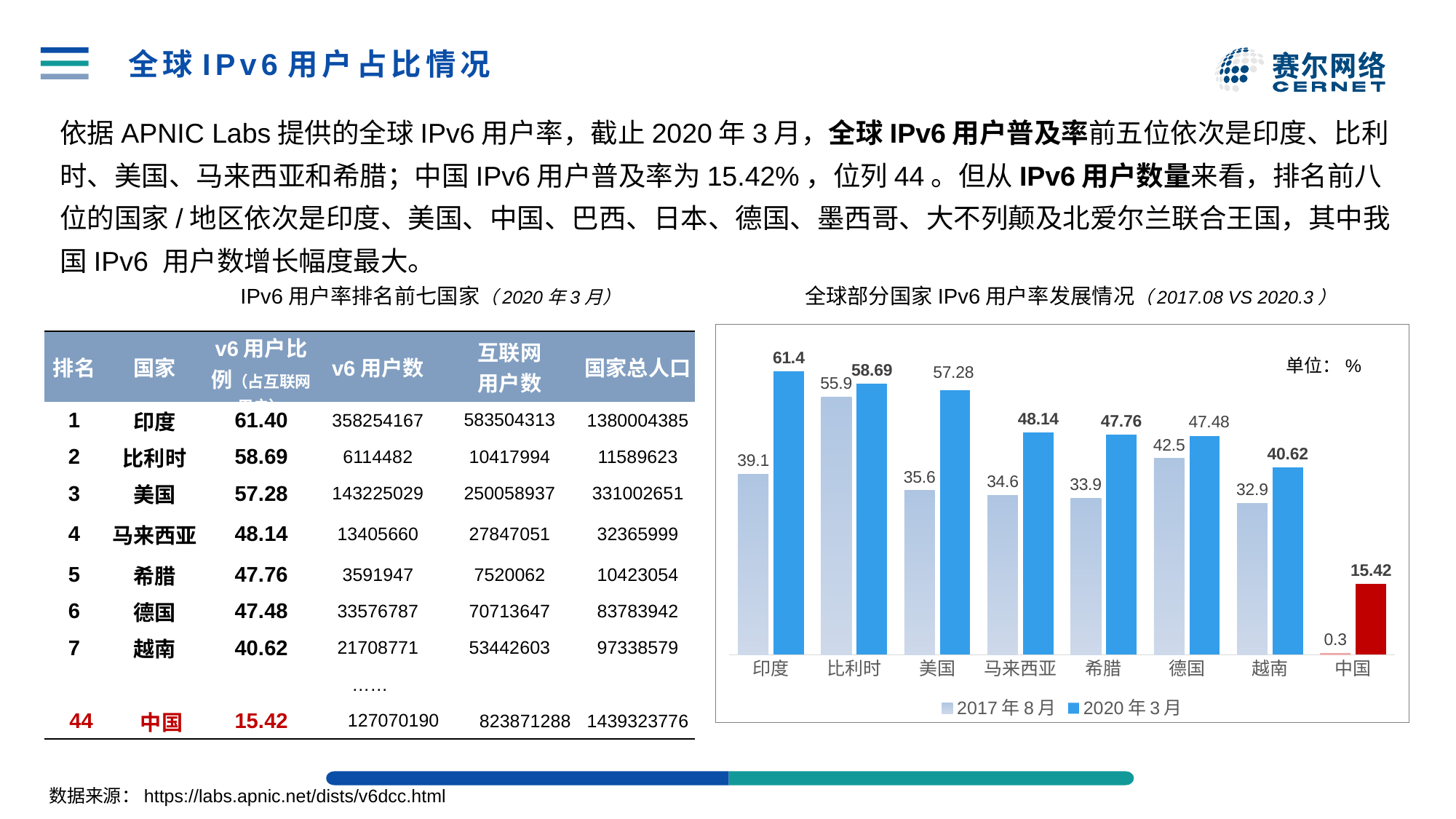

# 全球IPv6用户占比情况
依据APNIC Labs提供的全球IPv6用户率，截止2020年3月，全球IPv6用户普及率前五位依次是印度、比利时、美国、马来西亚和希腊；中国IPv6用户普及率为15.42%，位列44。但从IPv6用户数量来看，排名前八位的国家/地区依次是印度、美国、中国、巴西、日本、德国、墨西哥、大不列颠及北爱尔兰联合王国，其中我国IPv6 用户数增长幅度最大。
IPv6用户率排名前七国家（2020年3月）
全球部分国家IPv6用户率发展情况（2017.08 VS 2020.3）

### Chart

| Category | 2017年8月 | 2020年3月 |
|---|---|---|
| 印度 | 39.12 | 61.4 |
| 比利时 | 55.89 | 58.69 |
| 美国 | 35.57 | 57.28 |
| 马来西亚 | 34.55 | 48.14 |
| 希腊 | 33.91 | 47.76 |
| 德国 | 42.52 | 47.48 |
| 越南 | 32.86 | 40.62 |
| 中国 | 0.29 | 15.42 |
| 排名 | 国家 | 国家 | v6用户比例（占互联网用户） | v6用户数 | 互联网 用户数 | 互联网 用户数 | 国家总人口 |
| --- | --- | --- | --- | --- | --- | --- | --- |
| 1 | 印度 | 比利时 | 61.40 | 358254167 | 583504313 | 583504313 | 1380004385 |
| 2 | 比利时 | 印度 | 58.69 | 6114482 | 10417994 | 10417994 | 11589623 |
| 3 | 美国 | 美国 | 57.28 | 143225029 | 250058937 | 250058937 | 331002651 |
| 4 | 马来西亚 | 德国 | 48.14 | 13405660 | 27847051 | 69578211 | 32365999 |
| 5 | 希腊 | 希腊 | 47.76 | 3591947 | 7520062 | 8070473 | 10423054 |
| 6 | 德国 | 瑞士 | 47.48 | 33576787 | 70713647 | 8696740 | 83783942 |
| 7 | 越南 | 乌拉圭 | 40.62 | 21708771 | 53442603 | 799190 | 97338579 |
| …… |  |  |  |  |  |  |  |
| 44 |  | 中国 | 15.42 | 127070190 |  | 823871288 | 1439323776 |
单位：%
数据来源：https://labs.apnic.net/dists/v6dcc.html